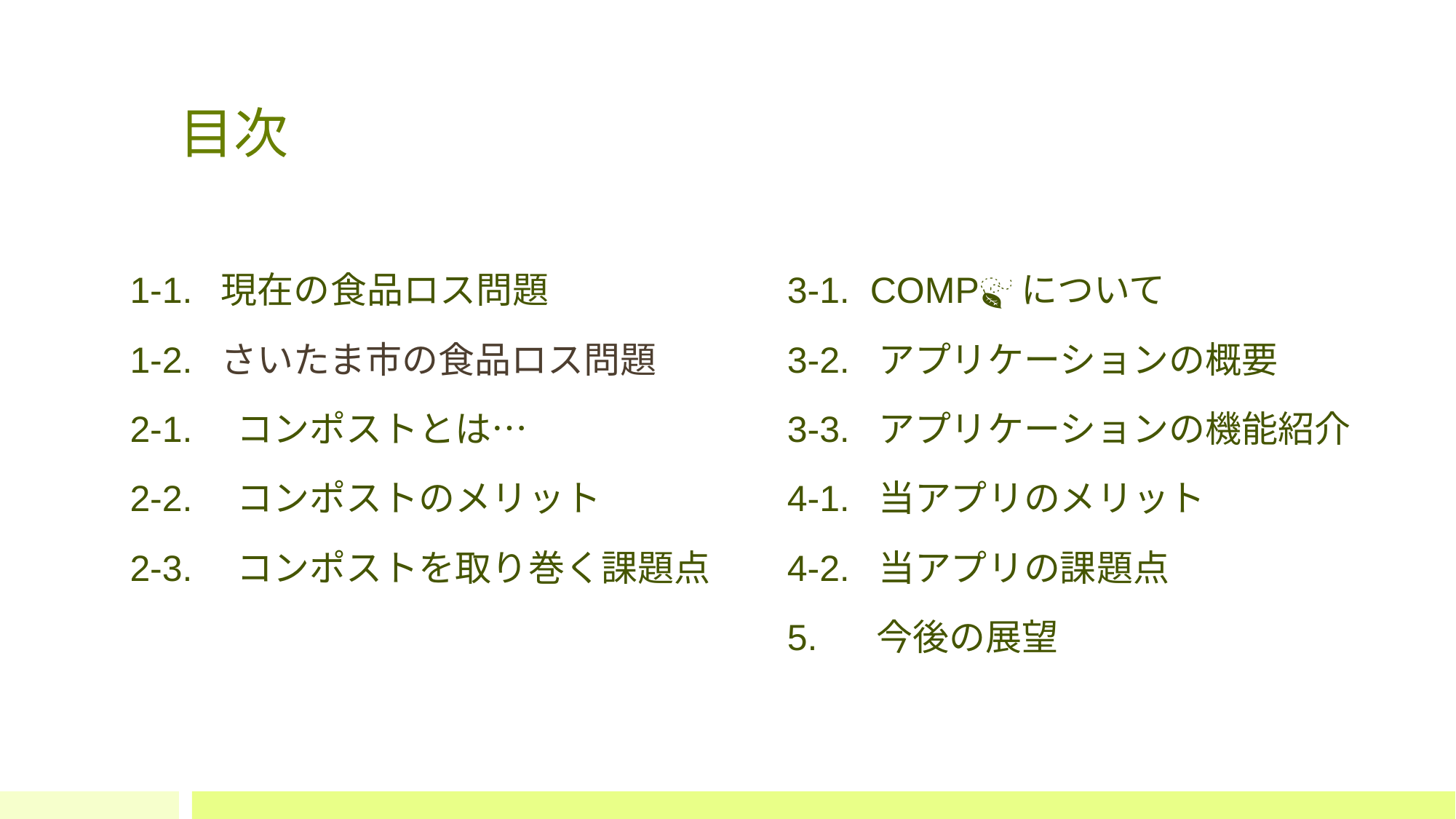

# 目次

1-1.  現在の食品ロス問題
1-2.  さいたま市の食品ロス問題
2-1.　コンポストとは…
2-2.　コンポストのメリット
2-3.　コンポストを取り巻く課題点

3-1.  COMP🍃について
3-2.  アプリケーションの概要
3-3.  アプリケーションの機能紹介
4-1.  当アプリのメリット
4-2.  当アプリの課題点
5.     今後の展望